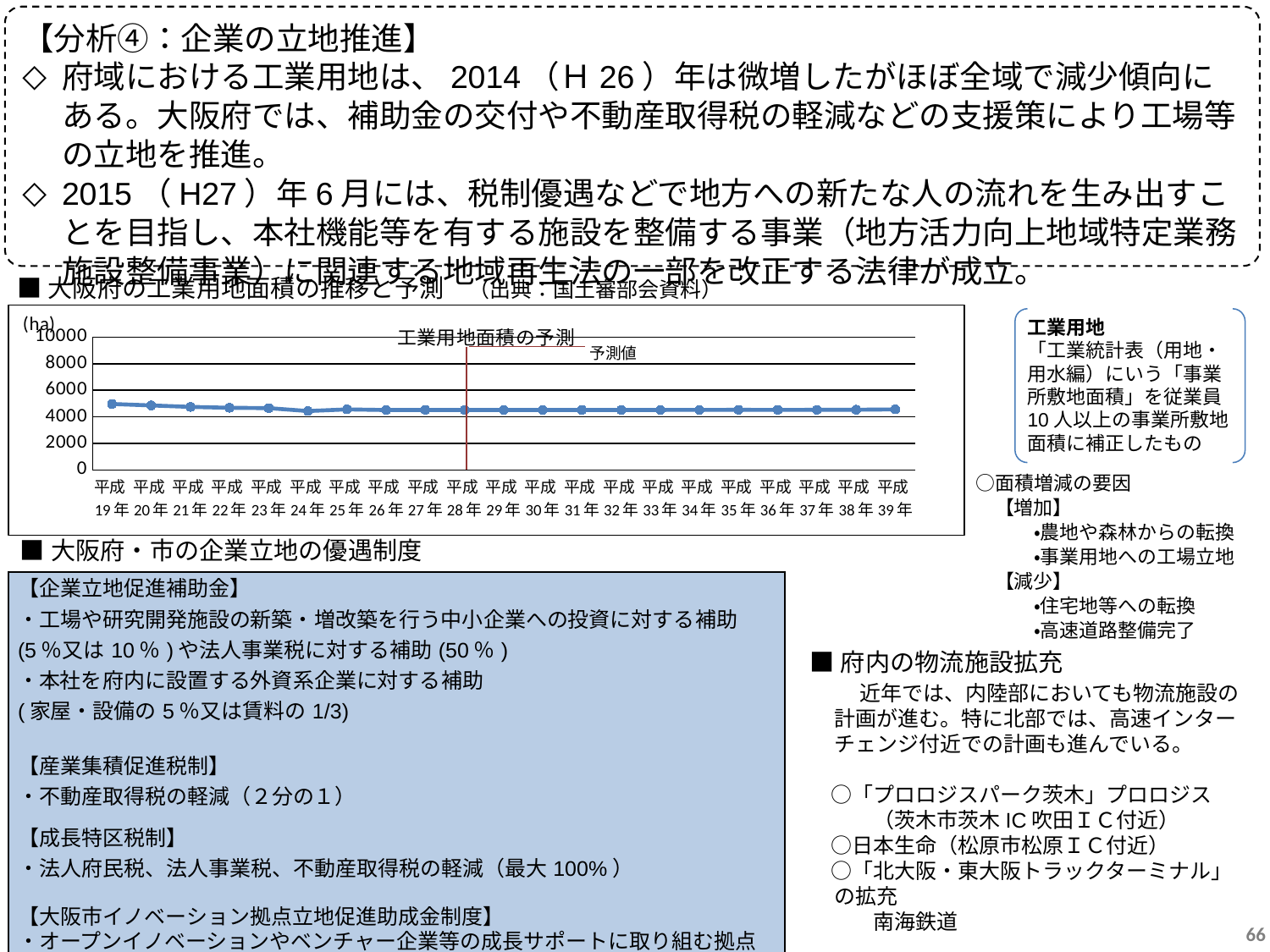

【分析④：企業の立地推進】
府域における工業用地は、2014（Ｈ26）年は微増したがほぼ全域で減少傾向にある。大阪府では、補助金の交付や不動産取得税の軽減などの支援策により工場等の立地を推進。
2015（H27）年6月には、税制優遇などで地方への新たな人の流れを生み出すことを目指し、本社機能等を有する施設を整備する事業（地方活力向上地域特定業務施設整備事業）に関連する地域再生法の一部を改正する法律が成立。
■大阪府の工業用地面積の推移と予測　（出典：国土審部会資料）

### Chart: 工業用地面積の予測

| Category | 大阪府 |
|---|---|
| 平成19年 | 4965.0 |
| 平成20年 | 4857.0 |
| 平成21年 | 4747.0 |
| 平成22年 | 4679.0 |
| 平成23年 | 4653.0 |
| 平成24年 | 4438.0 |
| 平成25年 | 4562.0 |
| 平成26年 | 4511.2894584201185 |
| 平成27年 | 4520.221617094971 |
| 平成28年 | 4516.0305195784995 |
| 平成29年 | 4514.06167887706 |
| 平成30年 | 4513.767221920276 |
| 平成31年 | 4514.778005983659 |
| 平成32年 | 4516.833783353214 |
| 平成33年 | 4519.744374462091 |
| 平成34年 | 4523.366692810471 |
| 平成35年 | 4527.5904514705335 |
| 平成36年 | 4522.328896614328 |
| 平成37年 | 4527.512589068152 |
| 平成38年 | 4533.085106973581 |
| 平成39年 | 4561.9999999999945 |
工業用地
「工業統計表（用地・用水編）にいう「事業所敷地面積」を従業員10人以上の事業所敷地面積に補正したもの

| ○面積増減の要因 |
| --- |
| 【増加】 |
| ・農地や森林からの転換 |
| ・事業用地への工場立地 |
| 【減少】 |
| ・住宅地等への転換 |
| ・高速道路整備完了 |
■大阪府・市の企業立地の優遇制度
| 【企業立地促進補助金】 ・工場や研究開発施設の新築・増改築を行う中小企業への投資に対する補助 (5％又は10％)や法人事業税に対する補助(50％) ・本社を府内に設置する外資系企業に対する補助 (家屋・設備の5％又は賃料の1/3) 【産業集積促進税制】 ・不動産取得税の軽減（２分の１） 【成長特区税制】 ・法人府民税、法人事業税、不動産取得税の軽減（最大100%） 【大阪市イノベーション拠点立地促進助成金制度】 ・オープンイノベーションやベンチャー企業等の成長サポートに取り組む拠点の立地を促進 　（建物及び附属設備等に要する経費の１０％、賃借料の１／２） |
| --- |
■府内の物流施設拡充
　　近年では、内陸部においても物流施設の計画が進む。特に北部では、高速インターチェンジ付近での計画も進んでいる。

　○「プロロジスパーク茨木」プロロジス
　　　（茨木市茨木IC吹田ＩＣ付近）
　○日本生命（松原市松原ＩＣ付近）
　○「北大阪・東大阪トラックターミナル」の拡充
　　　南海鉄道
66